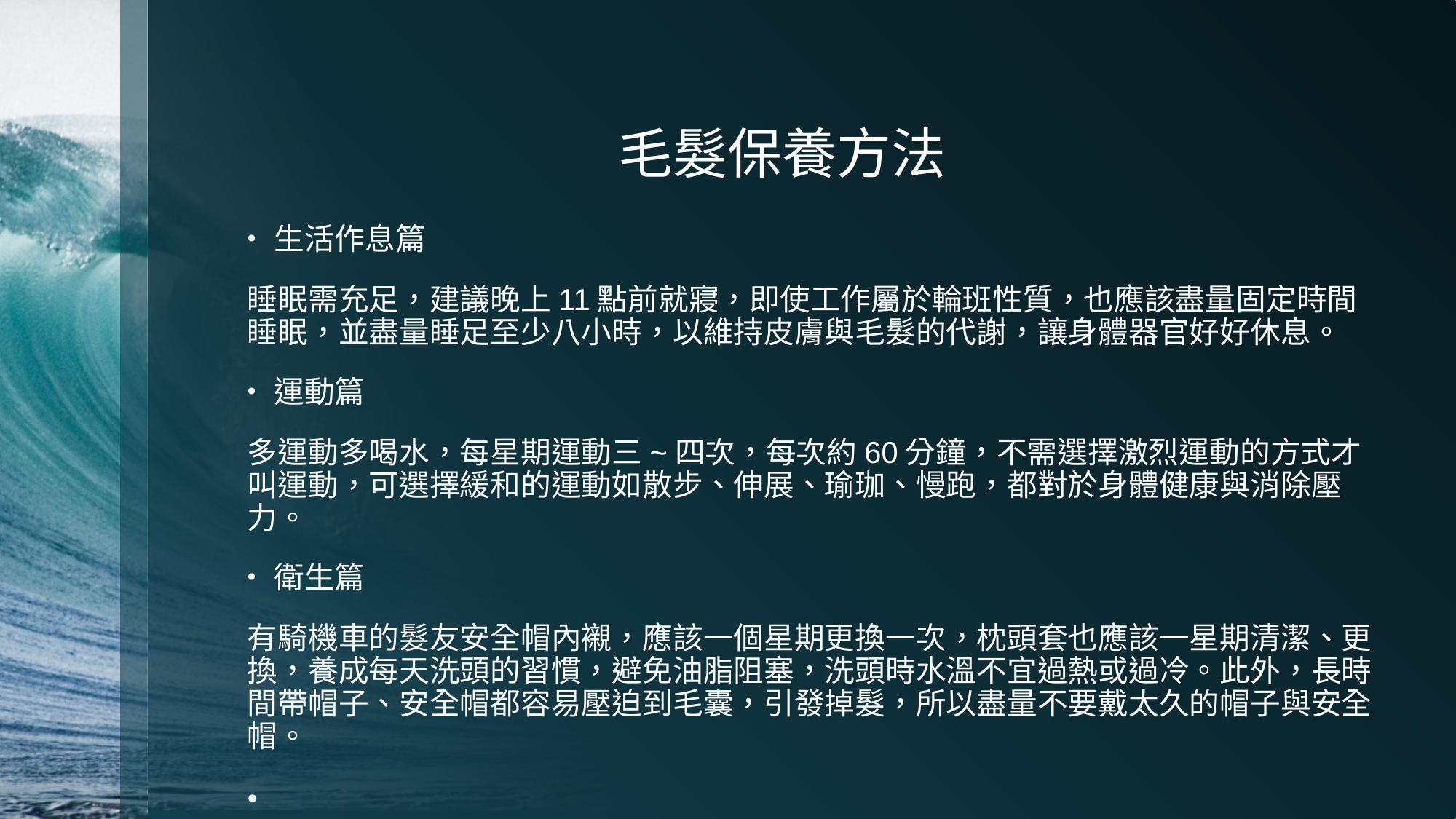

# 毛髮保養方法
生活作息篇
睡眠需充足，建議晚上11點前就寢，即使工作屬於輪班性質，也應該盡量固定時間睡眠，並盡量睡足至少八小時，以維持皮膚與毛髮的代謝，讓身體器官好好休息。
運動篇
多運動多喝水，每星期運動三~四次，每次約60分鐘，不需選擇激烈運動的方式才叫運動，可選擇緩和的運動如散步、伸展、瑜珈、慢跑，都對於身體健康與消除壓力。
衛生篇
有騎機車的髮友安全帽內襯，應該一個星期更換一次，枕頭套也應該一星期清潔、更換，養成每天洗頭的習慣，避免油脂阻塞，洗頭時水溫不宜過熱或過冷。此外，長時間帶帽子、安全帽都容易壓迫到毛囊，引發掉髮，所以盡量不要戴太久的帽子與安全帽。